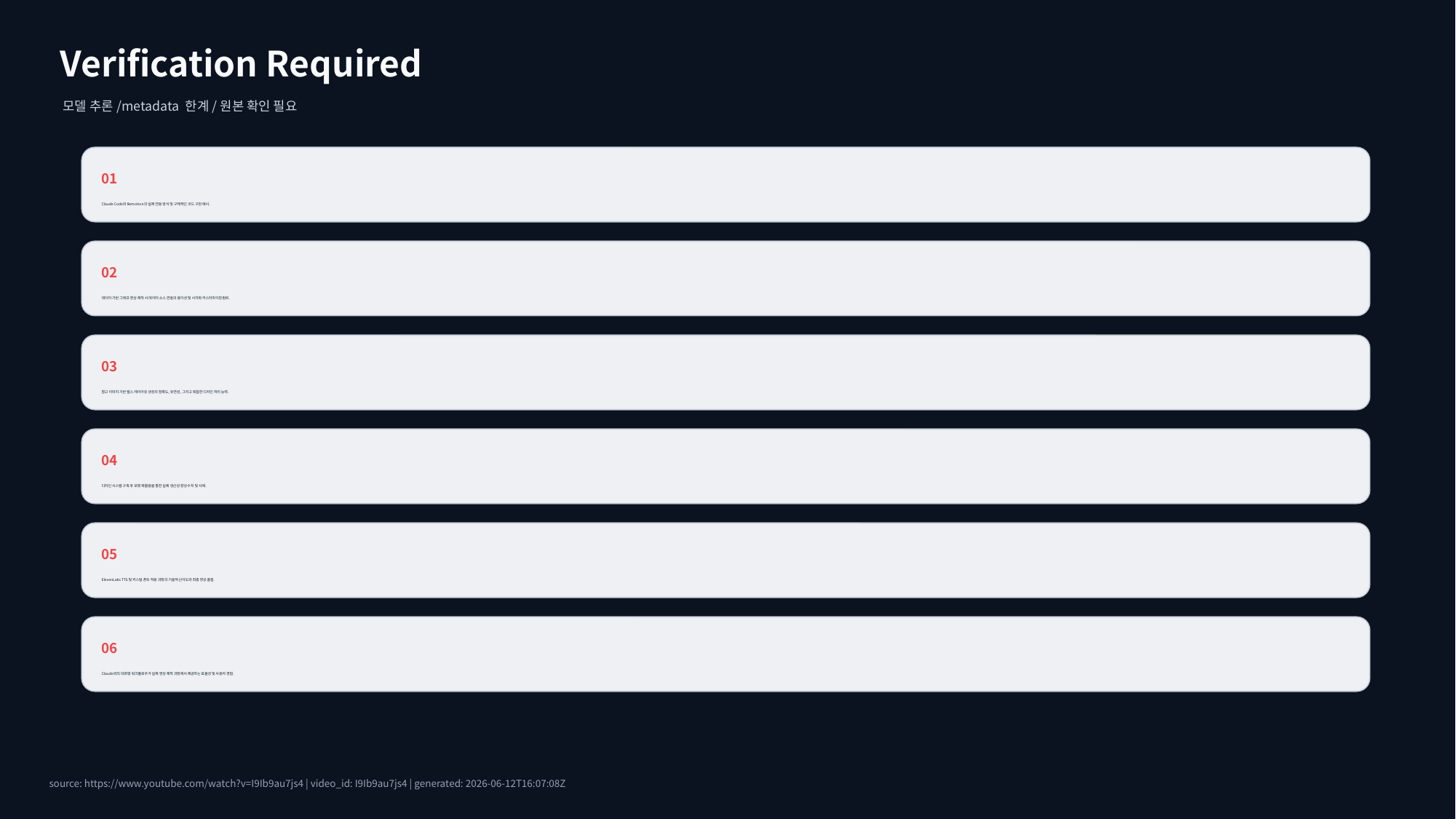

Verification Required
모델 추론/metadata 한계/원본 확인 필요

01
Claude Code와 Remotion의 실제 연동 방식 및 구체적인 코드 구현 예시.

02
데이터 기반 그래프 영상 제작 시 데이터 소스 연동의 용이성 및 시각화 커스터마이징 범위.

03
참고 이미지 기반 릴스 레이아웃 생성의 정확도, 유연성, 그리고 복잡한 디자인 처리 능력.

04
디자인 시스템 구축 후 포맷 재활용을 통한 실제 생산성 향상 수치 및 사례.

05
ElevenLabs TTS 및 커스텀 폰트 적용 과정의 기술적 난이도와 최종 영상 품질.

06
Claude와의 대화형 워크플로우가 실제 영상 제작 과정에서 제공하는 효율성 및 사용자 경험.
source: https://www.youtube.com/watch?v=I9Ib9au7js4 | video_id: I9Ib9au7js4 | generated: 2026-06-12T16:07:08Z